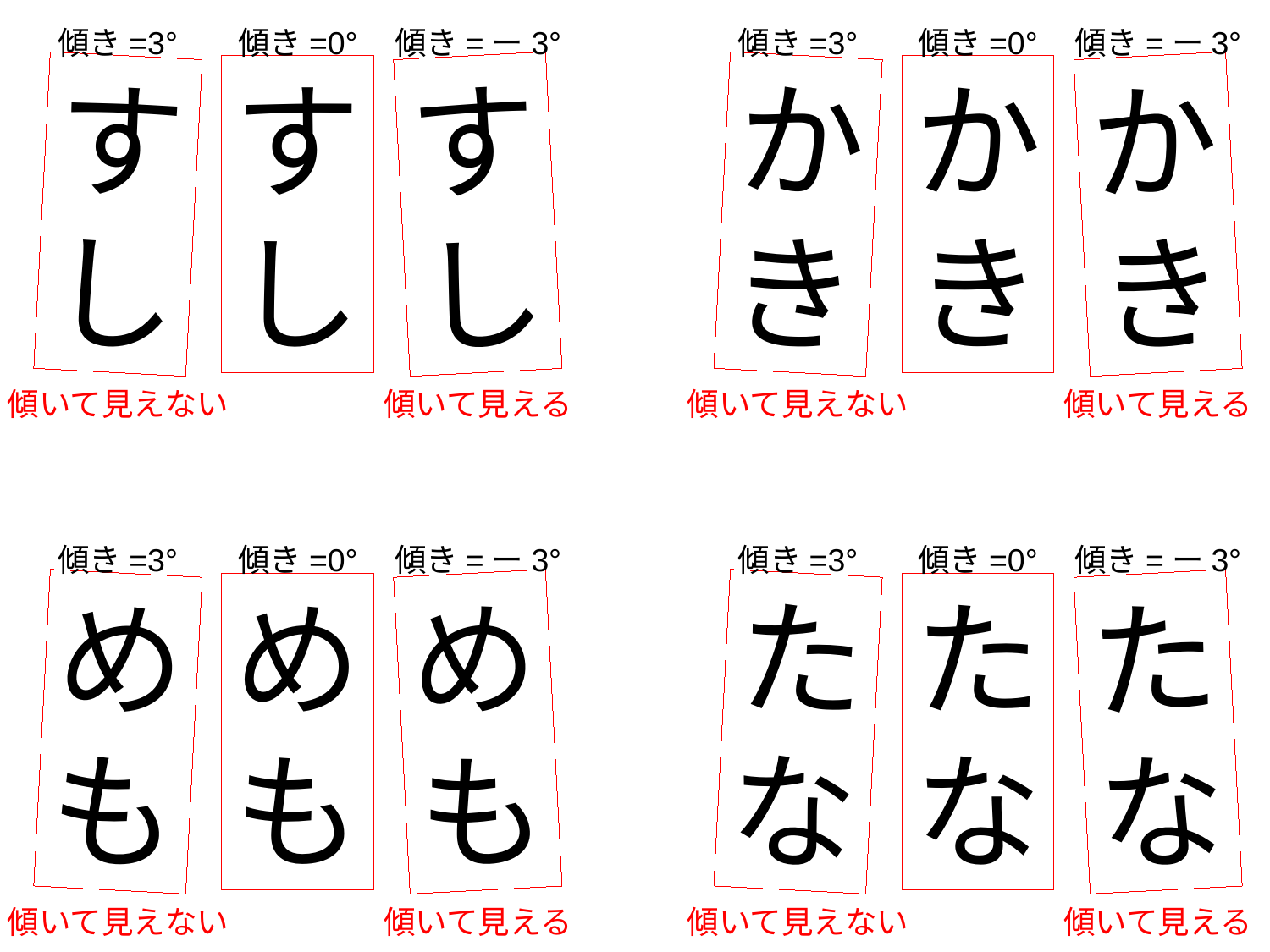

傾き=3°
傾き=0°
傾き=ー3°
傾き=3°
傾き=0°
傾き=ー3°
す
し
す
し
す
し
か
き
か
き
か
き
傾いて見えない

傾いて見える

傾いて見えない

傾いて見える

傾き=3°
傾き=0°
傾き=ー3°
傾き=3°
傾き=0°
傾き=ー3°
め
も
め
も
め
も
た
な
た
な
た
な
傾いて見えない

傾いて見える

傾いて見えない

傾いて見える